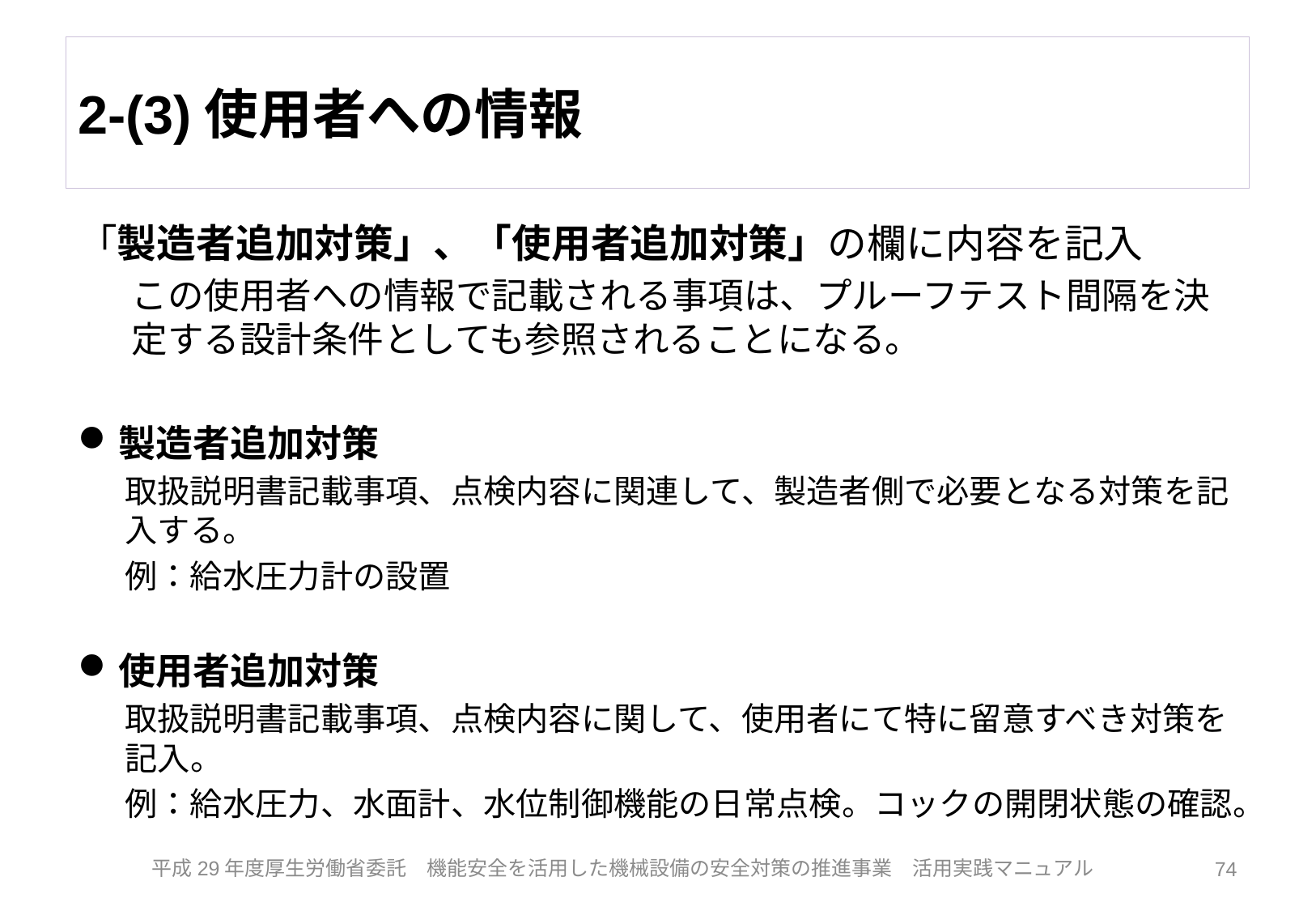

# 2-(3)使用者への情報
「製造者追加対策」、「使用者追加対策」の欄に内容を記入
この使用者への情報で記載される事項は、プルーフテスト間隔を決定する設計条件としても参照されることになる。

製造者追加対策
取扱説明書記載事項、点検内容に関連して、製造者側で必要となる対策を記入する。
例：給水圧力計の設置

使用者追加対策
取扱説明書記載事項、点検内容に関して、使用者にて特に留意すべき対策を記入。
例：給水圧力、水面計、水位制御機能の日常点検。コックの開閉状態の確認。
74
平成29年度厚生労働省委託　機能安全を活用した機械設備の安全対策の推進事業　活用実践マニュアル